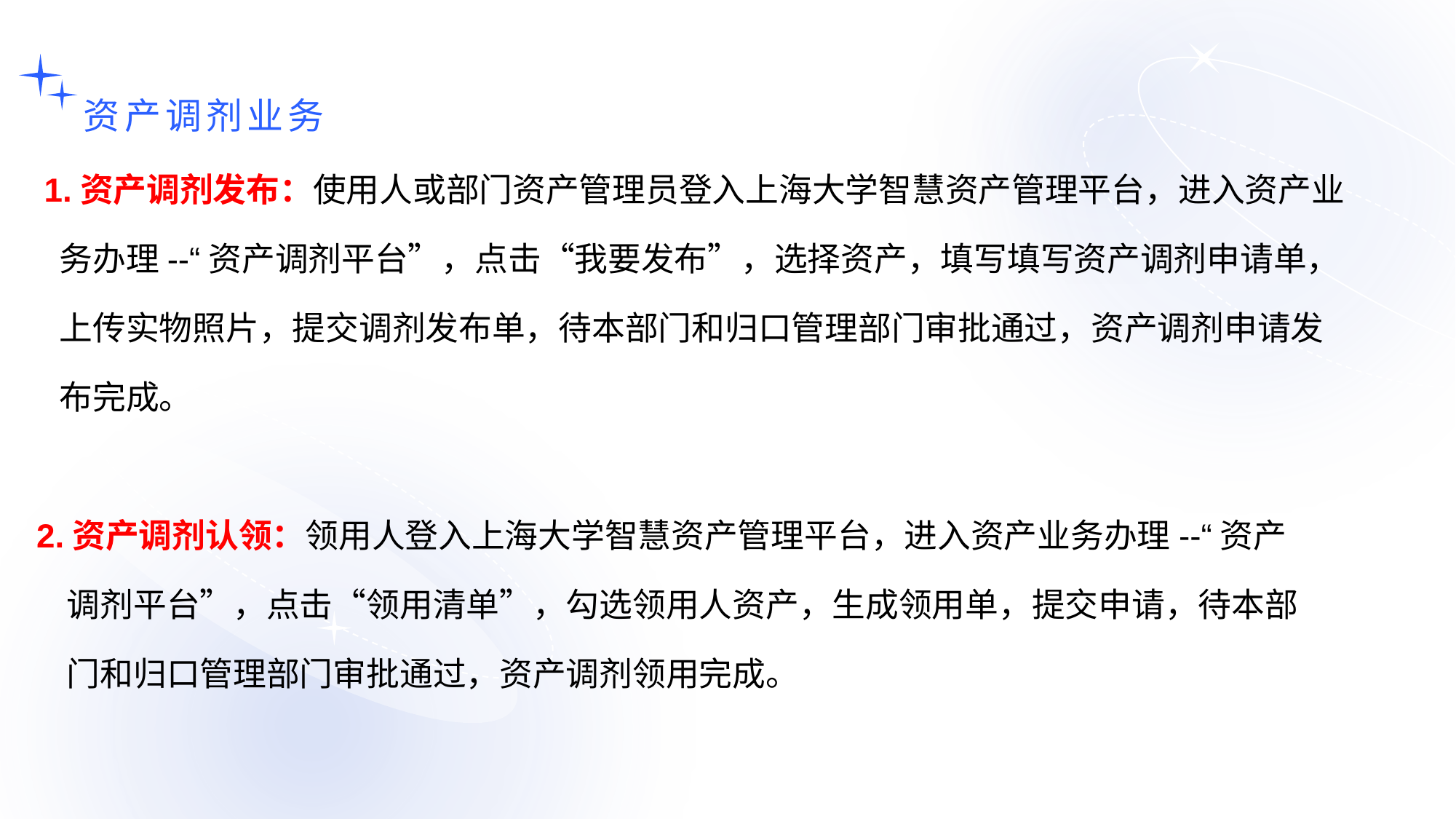

资产调剂业务
 1.资产调剂发布：使用人或部门资产管理员登入上海大学智慧资产管理平台，进入资产业
  务办理--“资产调剂平台”，点击“我要发布”，选择资产，填写填写资产调剂申请单，
  上传实物照片，提交调剂发布单，待本部门和归口管理部门审批通过，资产调剂申请发
  布完成。

2.资产调剂认领：领用人登入上海大学智慧资产管理平台，进入资产业务办理--“资产
   调剂平台”，点击“领用清单”，勾选领用人资产，生成领用单，提交申请，待本部
   门和归口管理部门审批通过，资产调剂领用完成。